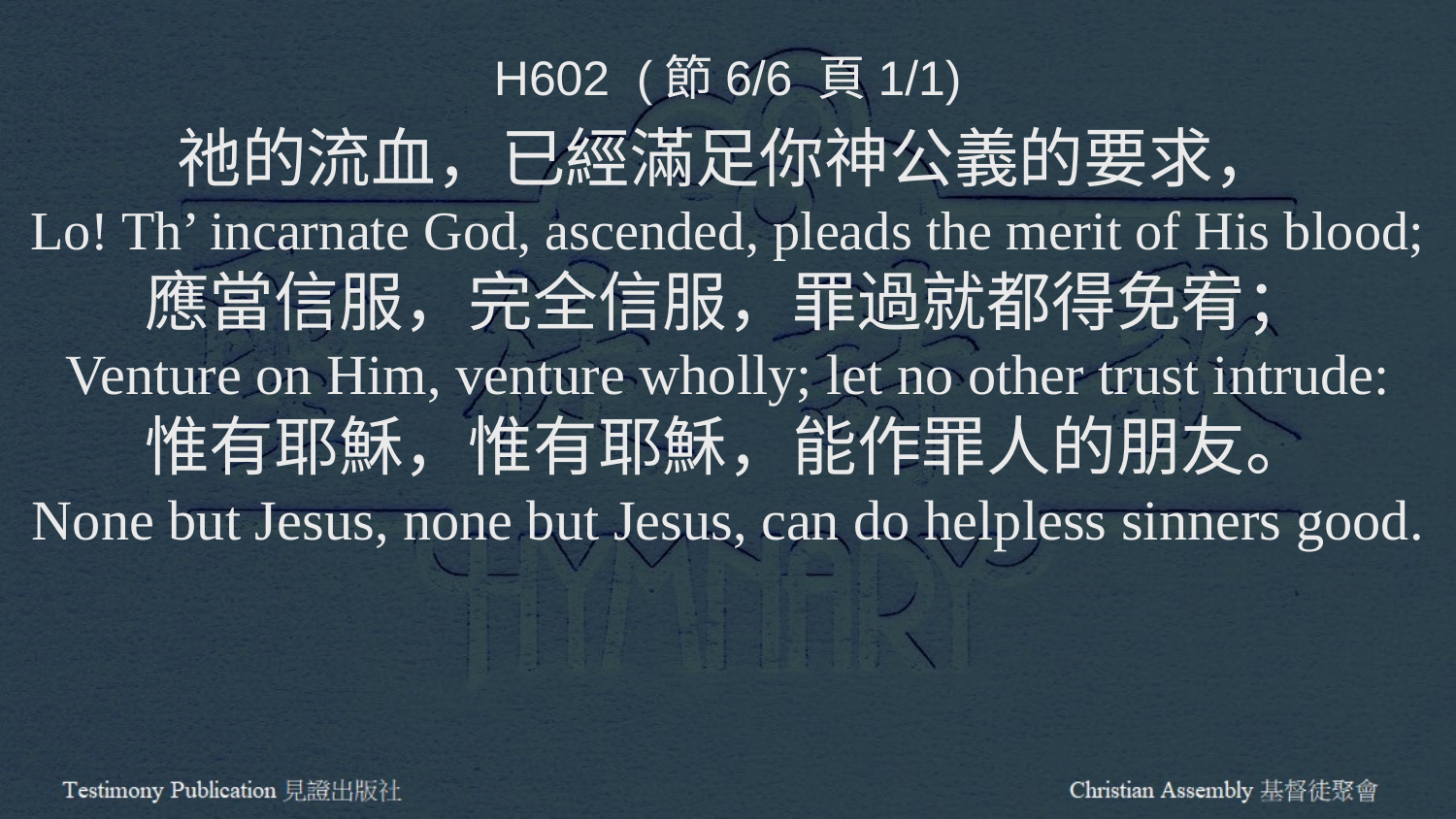

H602  (節6/6 頁1/1)
祂的流血，已經滿足你神公義的要求，
Lo! Th’ incarnate God, ascended, pleads the merit of His blood;
應當信服，完全信服，罪過就都得免宥；
Venture on Him, venture wholly; let no other trust intrude:
惟有耶穌，惟有耶穌，能作罪人的朋友。
None but Jesus, none but Jesus, can do helpless sinners good.